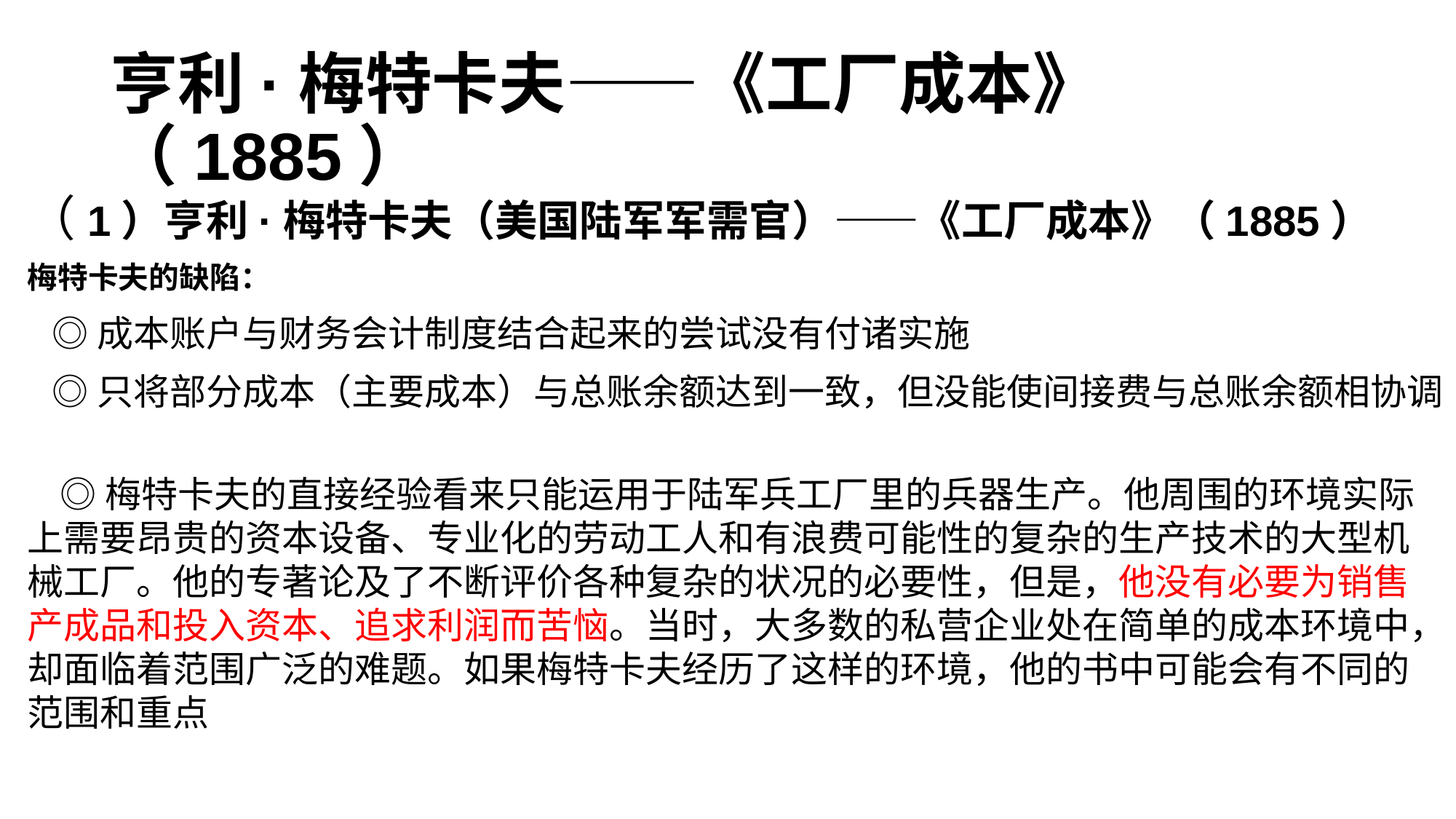

# 亨利·梅特卡夫——《工厂成本》（1885）
（1）亨利·梅特卡夫（美国陆军军需官）——《工厂成本》（1885）
梅特卡夫的缺陷：
   ◎成本账户与财务会计制度结合起来的尝试没有付诸实施
   ◎只将部分成本（主要成本）与总账余额达到一致，但没能使间接费与总账余额相协调
    ◎梅特卡夫的直接经验看来只能运用于陆军兵工厂里的兵器生产。他周围的环境实际上需要昂贵的资本设备、专业化的劳动工人和有浪费可能性的复杂的生产技术的大型机械工厂。他的专著论及了不断评价各种复杂的状况的必要性，但是，他没有必要为销售产成品和投入资本、追求利润而苦恼。当时，大多数的私营企业处在简单的成本环境中，却面临着范围广泛的难题。如果梅特卡夫经历了这样的环境，他的书中可能会有不同的范围和重点